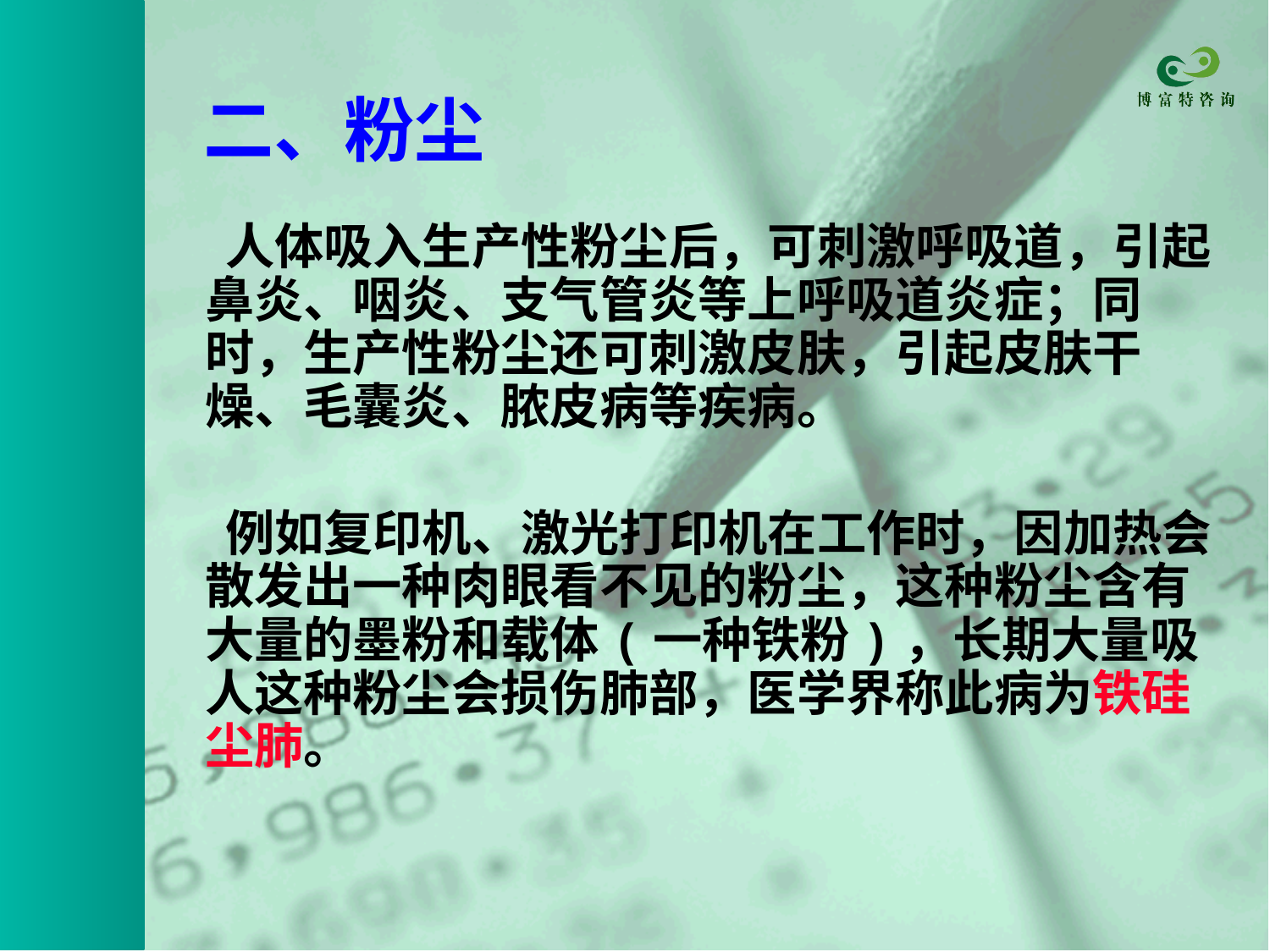

# 二、粉尘
     人体吸入生产性粉尘后，可刺激呼吸道，引起鼻炎、咽炎、支气管炎等上呼吸道炎症；同时，生产性粉尘还可刺激皮肤，引起皮肤干燥、毛囊炎、脓皮病等疾病。

     例如复印机、激光打印机在工作时，因加热会散发出一种肉眼看不见的粉尘，这种粉尘含有大量的墨粉和载体(一种铁粉)，长期大量吸人这种粉尘会损伤肺部，医学界称此病为铁硅尘肺。